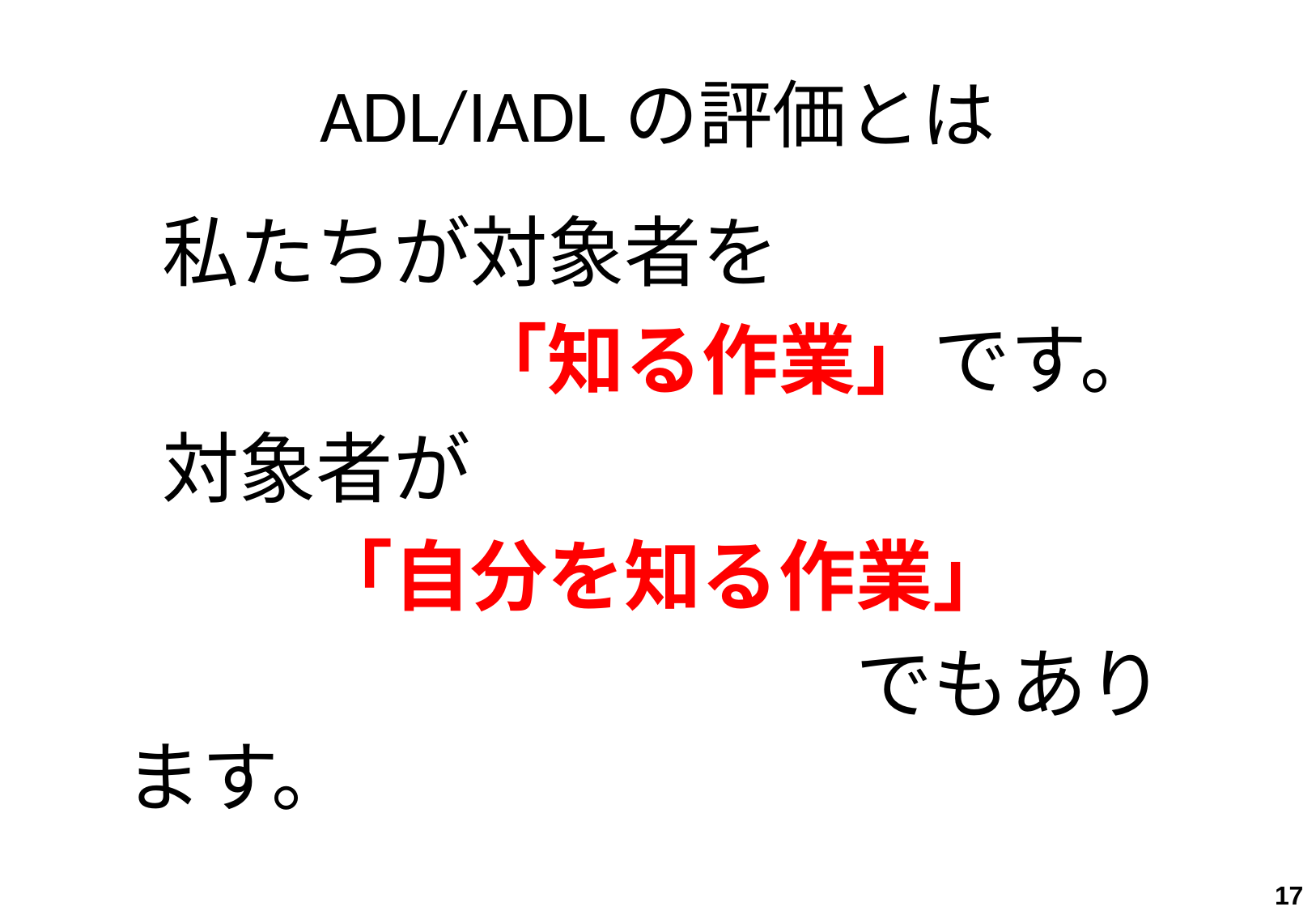

# ADL/IADLの評価とは
　私たちが対象者を
　　　　　「知る作業」です。
　対象者が
　　　「自分を知る作業」
　　　　　　　　　　でもあります。
17